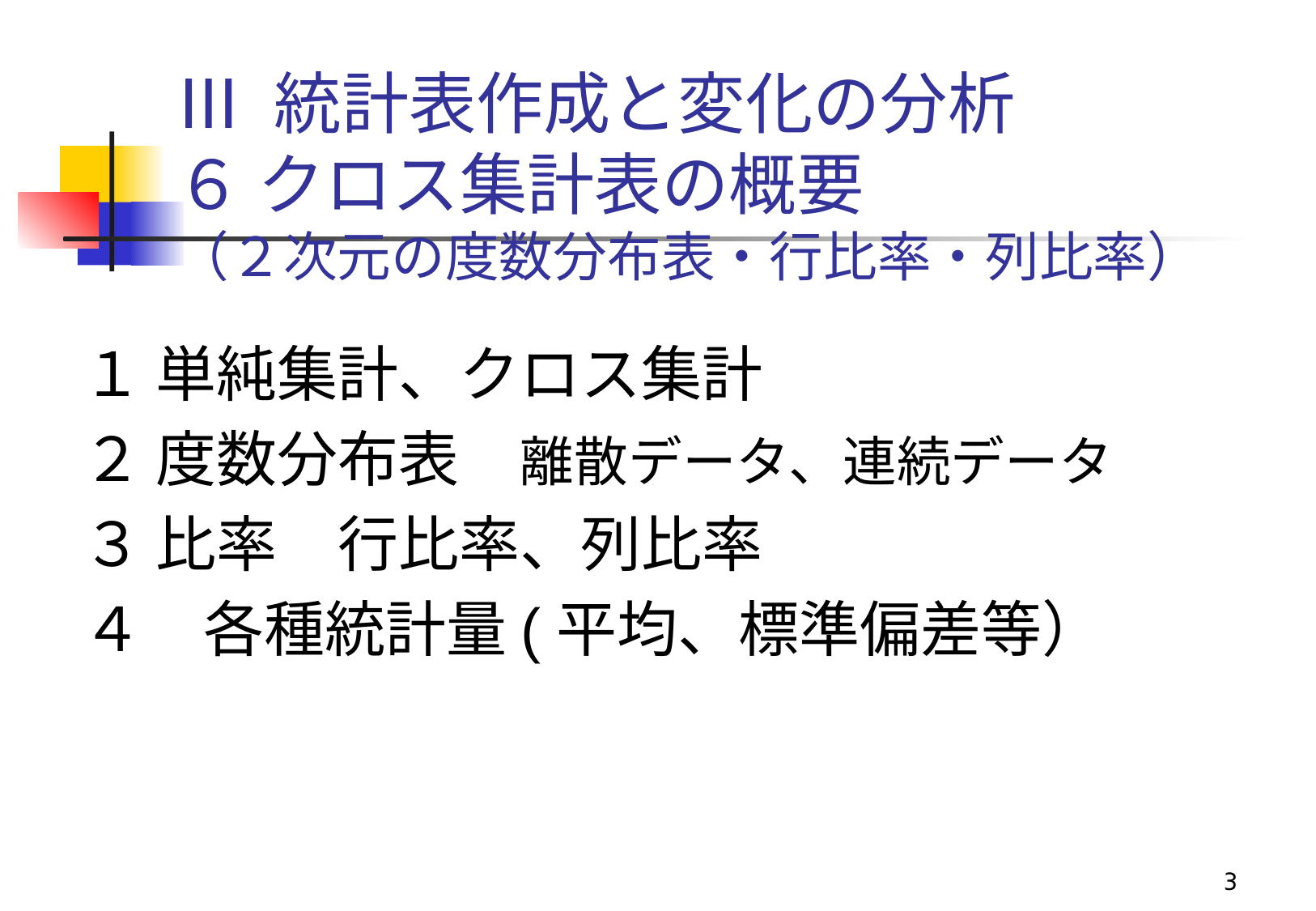

# Ⅲ 統計表作成と変化の分析 ６ クロス集計表の概要 （２次元の度数分布表・行比率・列比率）
１ 単純集計、クロス集計
２ 度数分布表　離散データ、連続データ
３ 比率　行比率、列比率
４　各種統計量(平均、標準偏差等）

3